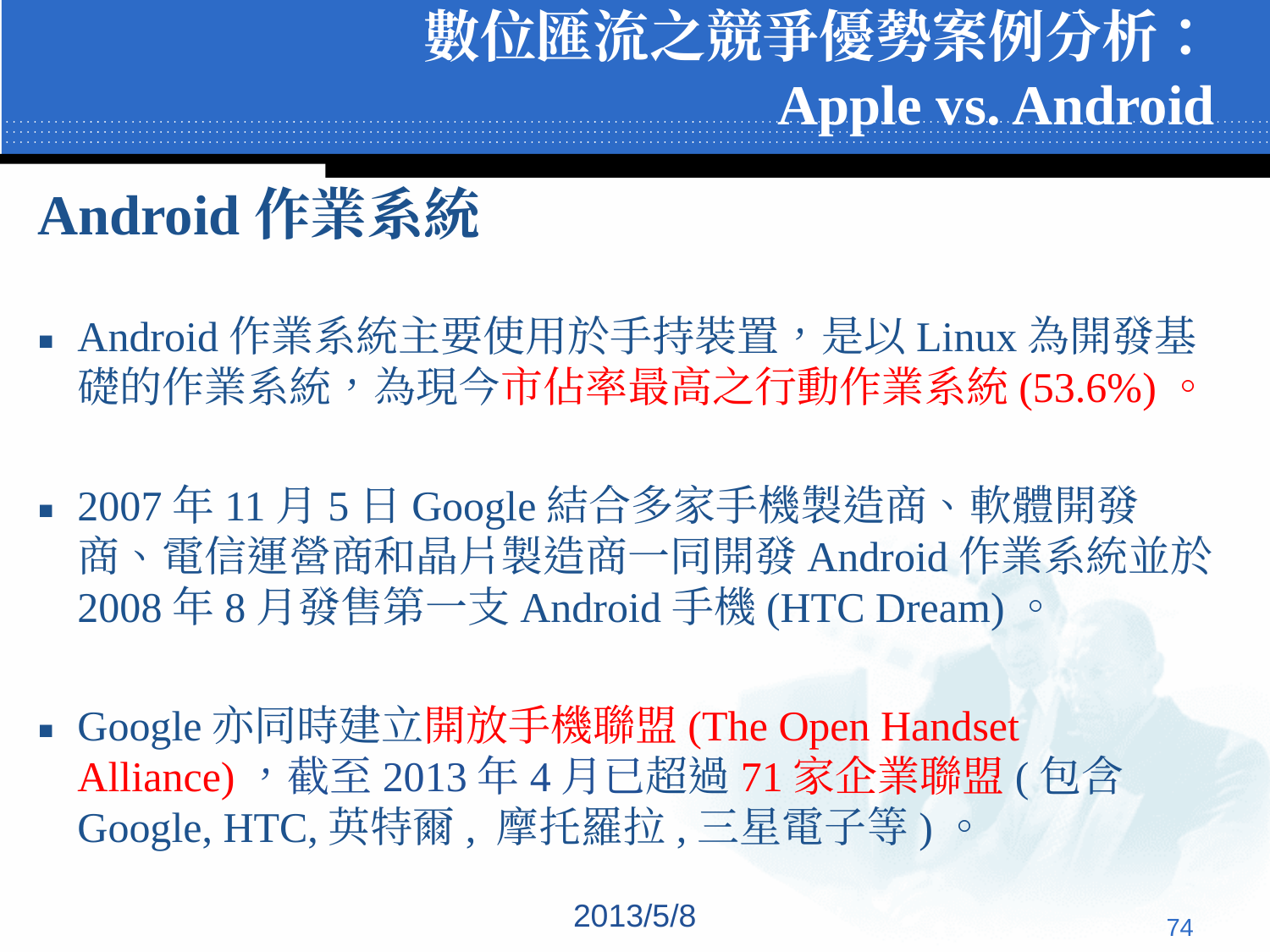

# 數位匯流之競爭優勢案例分析： Apple vs. Android
Android作業系統

Android作業系統主要使用於手持裝置，是以Linux為開發基礎的作業系統，為現今市佔率最高之行動作業系統(53.6%)。

2007年11月5日Google結合多家手機製造商、軟體開發商、電信運營商和晶片製造商一同開發Android作業系統並於2008年8月發售第一支Android手機(HTC Dream)。

Google亦同時建立開放手機聯盟(The Open Handset Alliance)，截至2013年4月已超過71家企業聯盟(包含Google, HTC,英特爾, 摩托羅拉,三星電子等)。
2013/5/8
74